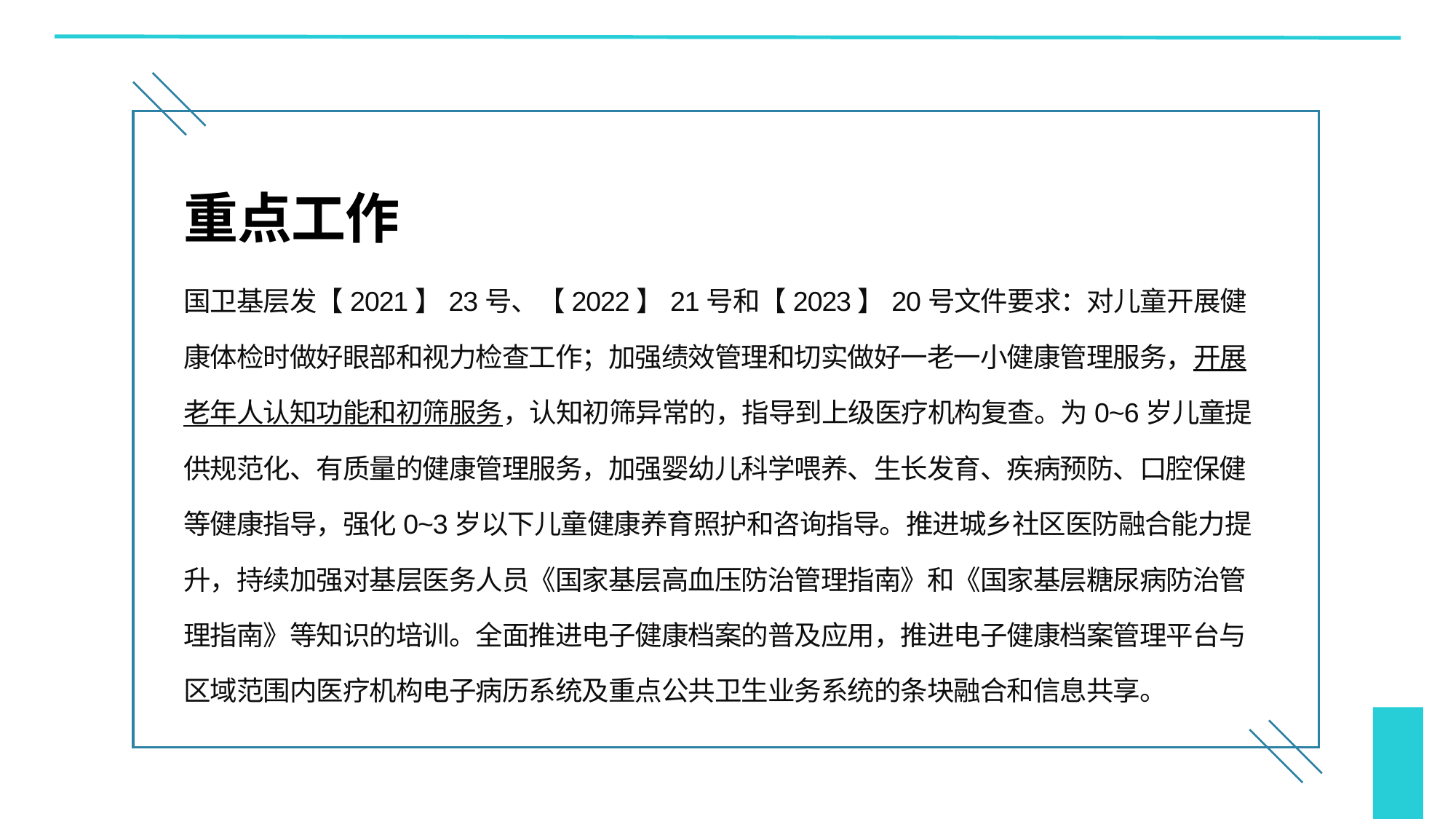

重点工作
国卫基层发【2021】23号、【2022】21号和【2023】20号文件要求：对儿童开展健康体检时做好眼部和视力检查工作；加强绩效管理和切实做好一老一小健康管理服务，开展老年人认知功能和初筛服务，认知初筛异常的，指导到上级医疗机构复查。为0~6岁儿童提供规范化、有质量的健康管理服务，加强婴幼儿科学喂养、生长发育、疾病预防、口腔保健等健康指导，强化0~3岁以下儿童健康养育照护和咨询指导。推进城乡社区医防融合能力提升，持续加强对基层医务人员《国家基层高血压防治管理指南》和《国家基层糖尿病防治管理指南》等知识的培训。全面推进电子健康档案的普及应用，推进电子健康档案管理平台与区域范围内医疗机构电子病历系统及重点公共卫生业务系统的条块融合和信息共享。